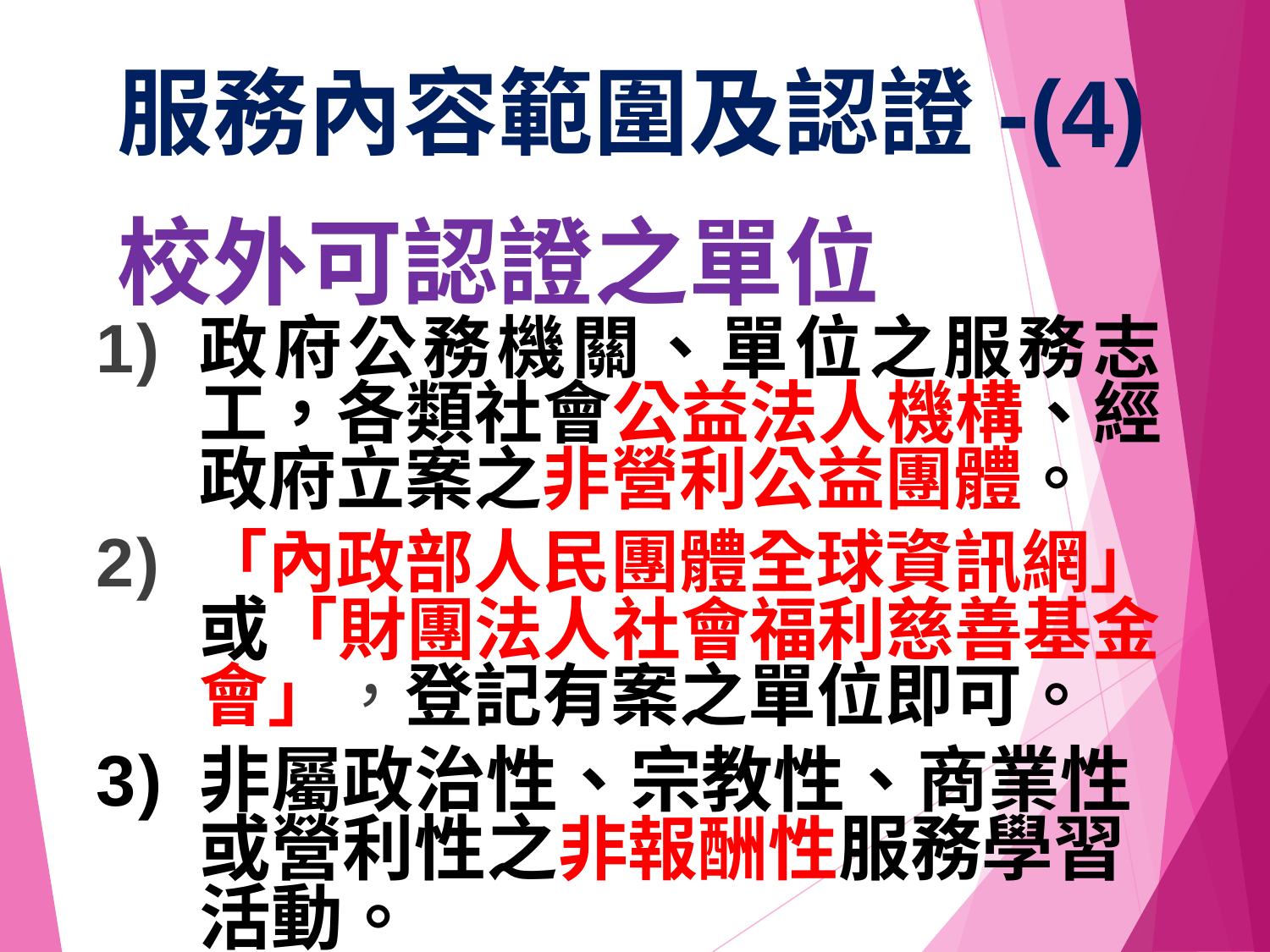

# 服務內容範圍及認證-(4)
校外可認證之單位
政府公務機關、單位之服務志工，各類社會公益法人機構、經政府立案之非營利公益團體。
「內政部人民團體全球資訊網」或「財團法人社會福利慈善基金會」，登記有案之單位即可。
非屬政治性、宗教性、商業性或營利性之非報酬性服務學習活動。